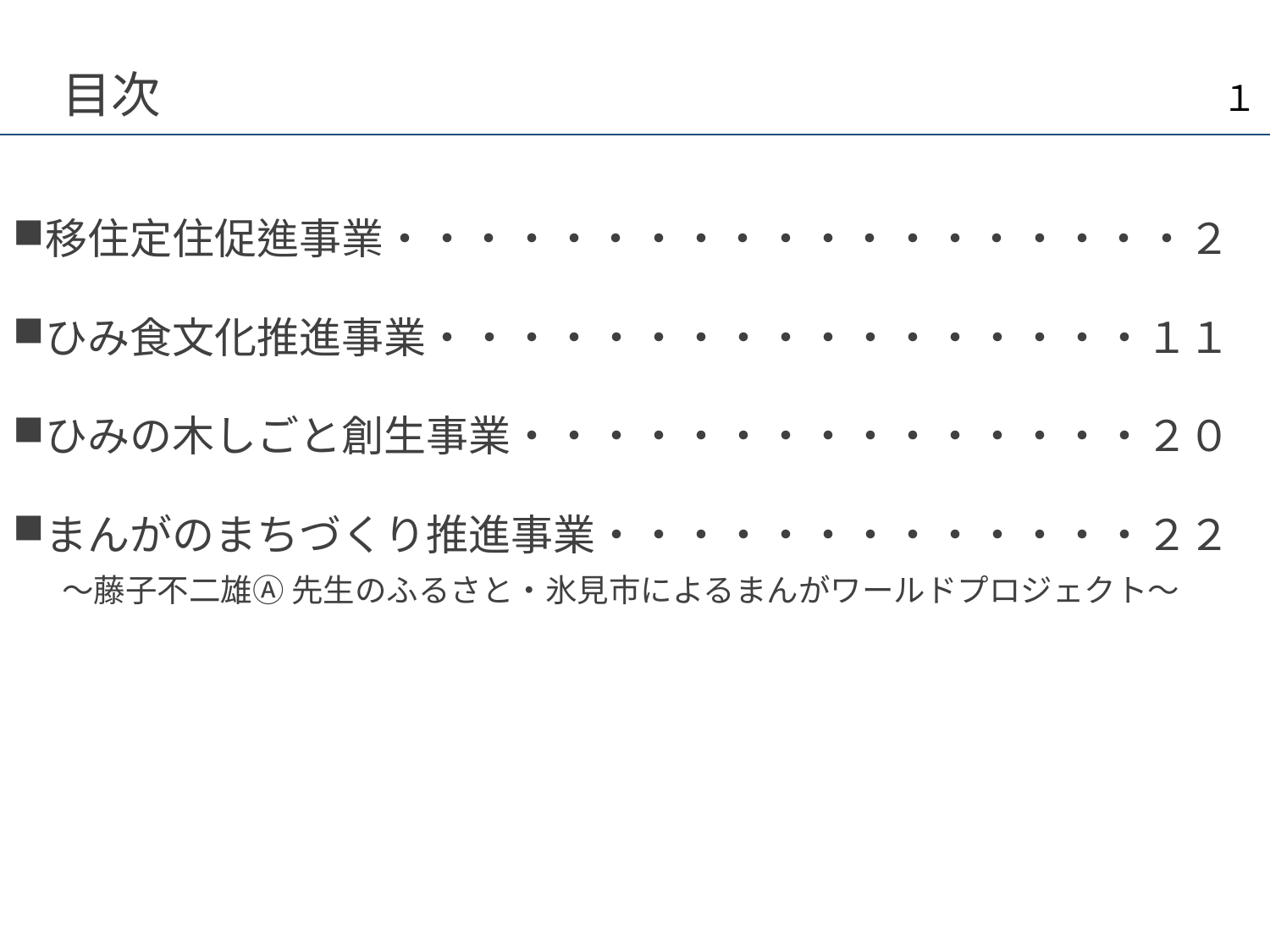

１
# 目次
移住定住促進事業・・・・・・・・・・・・・・・・・・・２
ひみ食文化推進事業・・・・・・・・・・・・・・・・・１１
ひみの木しごと創生事業・・・・・・・・・・・・・・・２０
まんがのまちづくり推進事業・・・・・・・・・・・・・２２
　～藤子不二雄Ⓐ 先生のふるさと・氷見市によるまんがワールドプロジェクト～